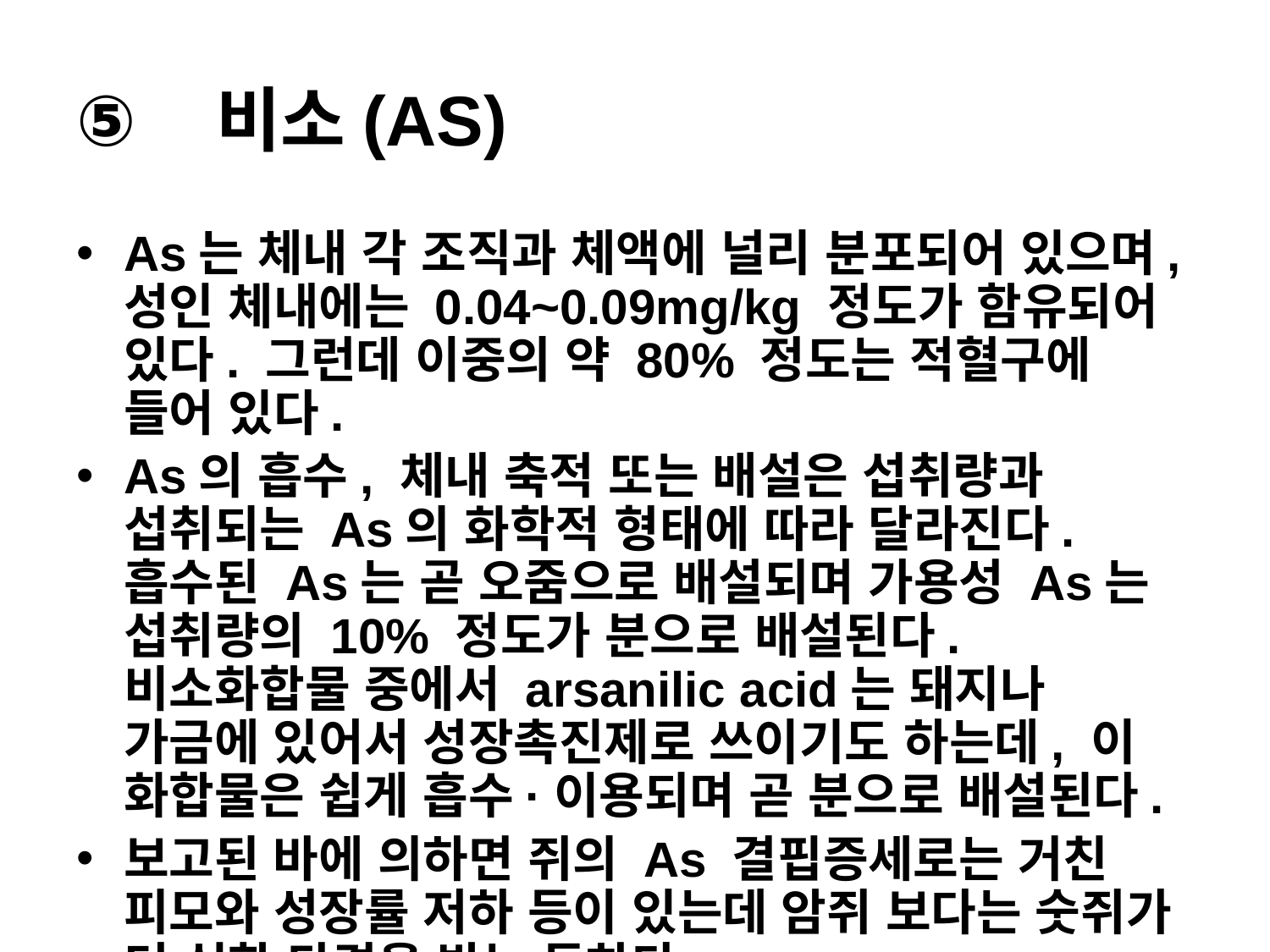

# 비소(AS)
As는 체내 각 조직과 체액에 널리 분포되어 있으며, 성인 체내에는 0.04~0.09mg/kg 정도가 함유되어 있다. 그런데 이중의 약 80% 정도는 적혈구에 들어 있다.
As의 흡수, 체내 축적 또는 배설은 섭취량과 섭취되는 As의 화학적 형태에 따라 달라진다. 흡수된 As는 곧 오줌으로 배설되며 가용성 As는 섭취량의 10% 정도가 분으로 배설된다. 비소화합물 중에서 arsanilic acid는 돼지나 가금에 있어서 성장촉진제로 쓰이기도 하는데, 이 화합물은 쉽게 흡수·이용되며 곧 분으로 배설된다.
보고된 바에 의하면 쥐의 As 결핍증세로는 거친 피모와 성장률 저하 등이 있는데 암쥐 보다는 숫쥐가 더 심한 타격을 받는 듯하다.